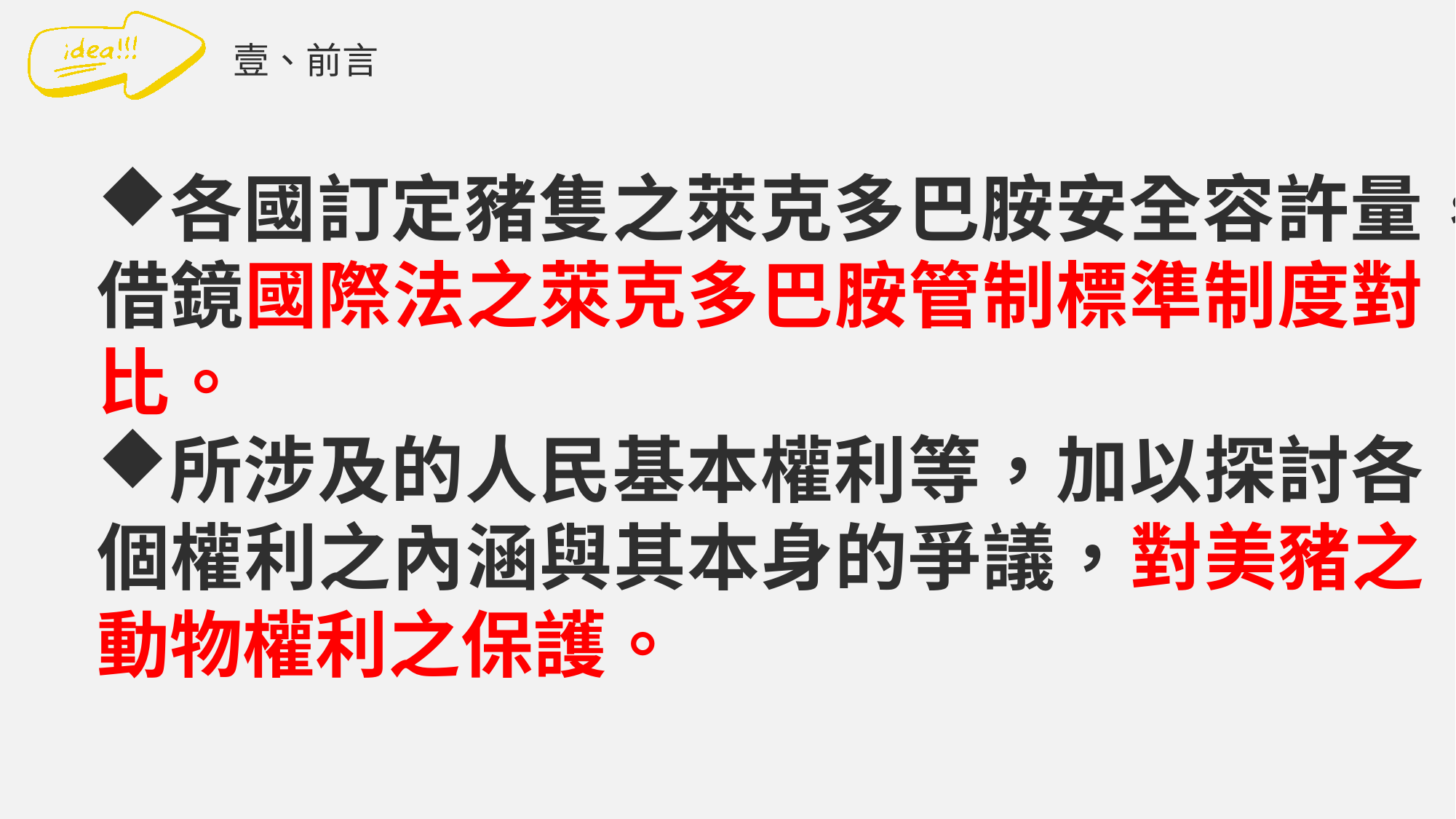

壹、前言
各國訂定豬隻之萊克多巴胺安全容許量，借鏡國際法之萊克多巴胺管制標準制度對比。
所涉及的人民基本權利等，加以探討各個權利之內涵與其本身的爭議，對美豬之動物權利之保護。